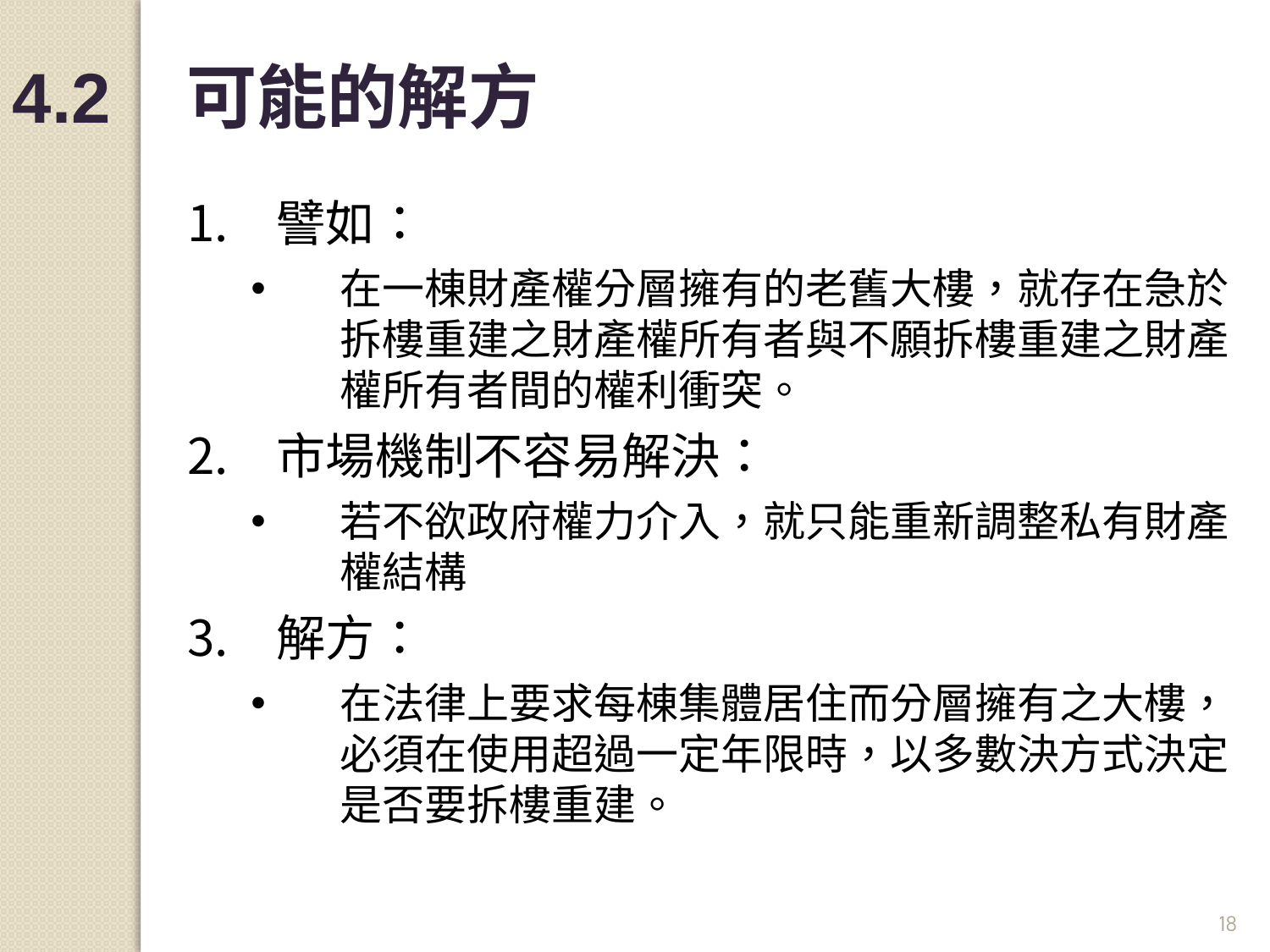

4.2   可能的解方
譬如：
在一棟財產權分層擁有的老舊大樓，就存在急於拆樓重建之財產權所有者與不願拆樓重建之財產權所有者間的權利衝突。
市場機制不容易解決：
若不欲政府權力介入，就只能重新調整私有財產權結構
解方：
在法律上要求每棟集體居住而分層擁有之大樓，必須在使用超過一定年限時，以多數決方式決定是否要拆樓重建。
18